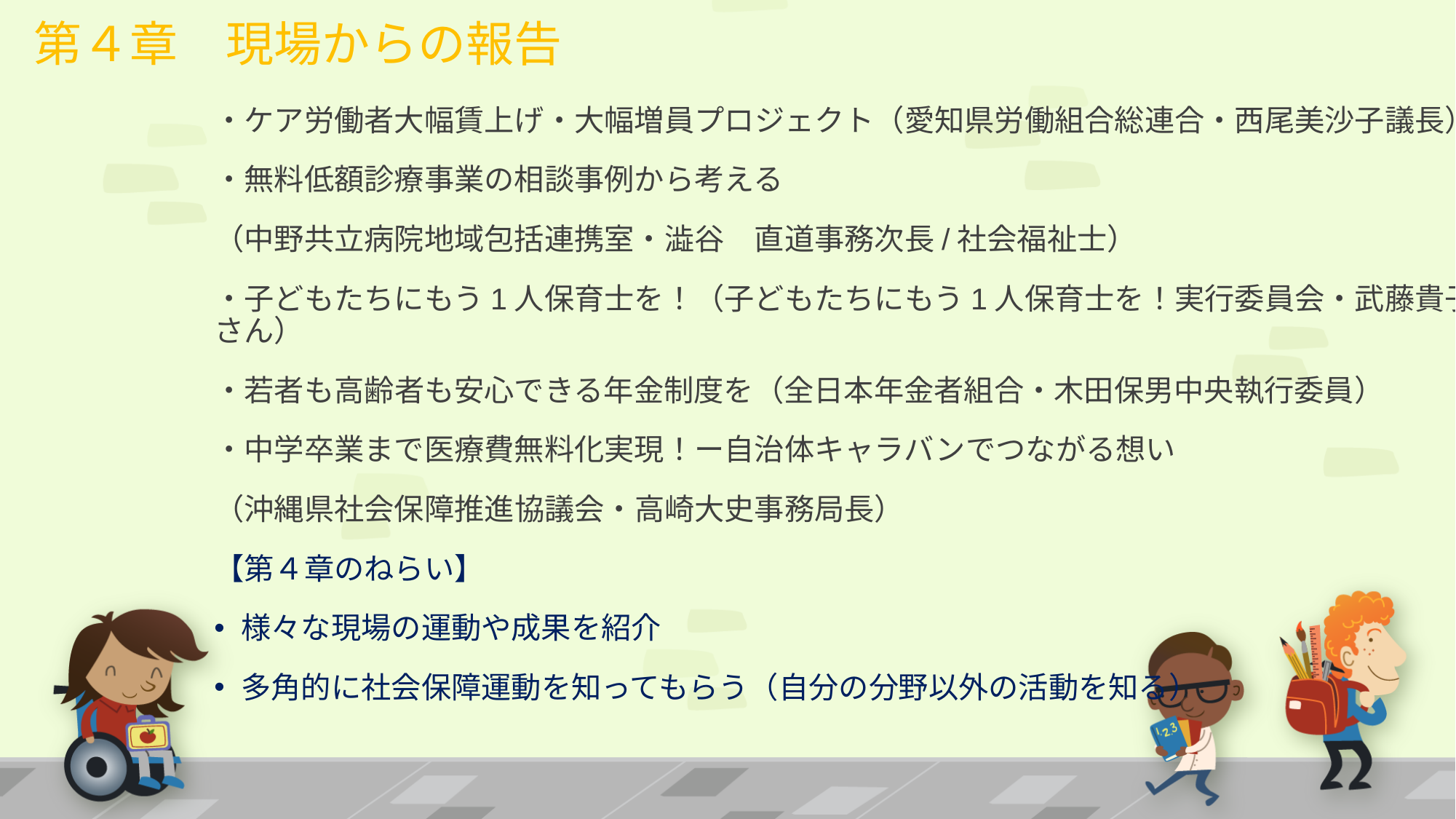

# 第４章　現場からの報告
・ケア労働者大幅賃上げ・大幅増員プロジェクト（愛知県労働組合総連合・西尾美沙子議長）
・無料低額診療事業の相談事例から考える
（中野共立病院地域包括連携室・澁谷　直道事務次長/社会福祉士）
・子どもたちにもう1人保育士を！（子どもたちにもう1人保育士を！実行委員会・武藤貴子さん）
・若者も高齢者も安心できる年金制度を（全日本年金者組合・木田保男中央執行委員）
・中学卒業まで医療費無料化実現！ー自治体キャラバンでつながる想い
（沖縄県社会保障推進協議会・高崎大史事務局長）
【第４章のねらい】
様々な現場の運動や成果を紹介
多角的に社会保障運動を知ってもらう（自分の分野以外の活動を知る）